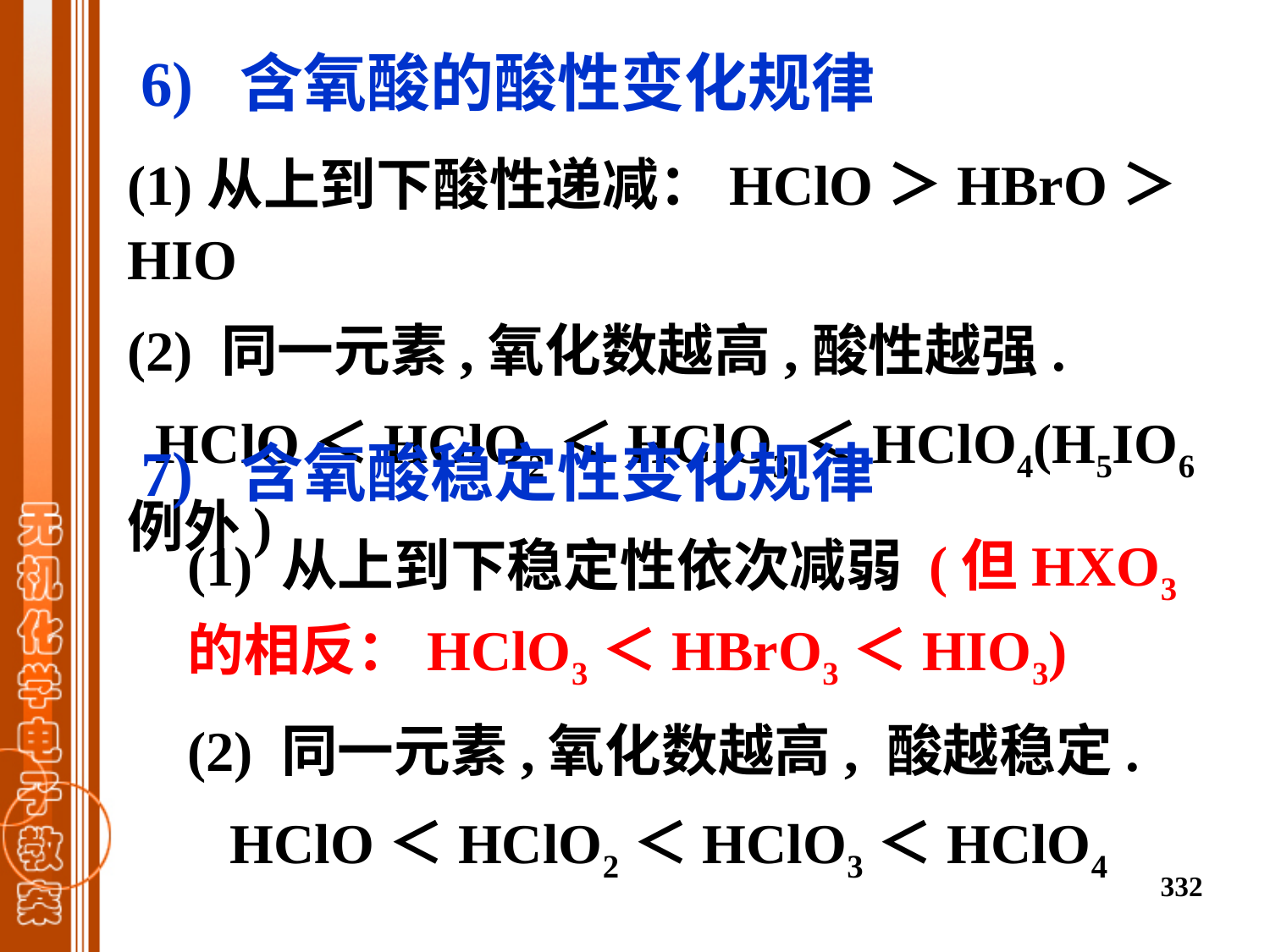

6)  含氧酸的酸性变化规律
(1)从上到下酸性递减：HClO＞HBrO＞HIO
(2) 同一元素,氧化数越高,酸性越强.
  HClO＜HClO2＜HClO3＜HClO4(H5IO6例外)
7)  含氧酸稳定性变化规律
(1) 从上到下稳定性依次减弱 (但HXO3的相反：HClO3＜HBrO3＜HIO3)
(2) 同一元素,氧化数越高, 酸越稳定.
   HClO＜HClO2＜HClO3＜HClO4
332